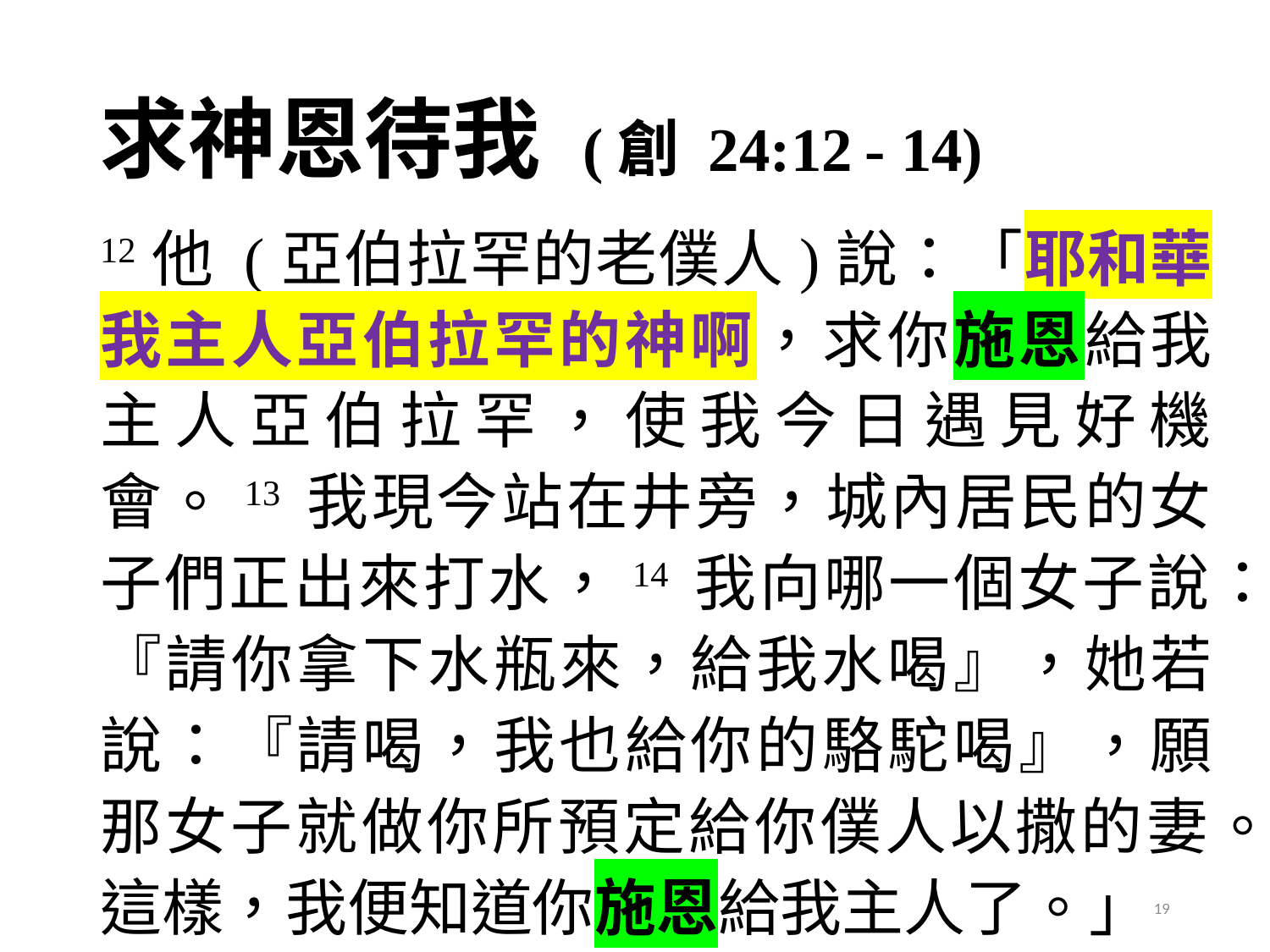

# 求神恩待我 (創 24:12 - 14)
12他 (亞伯拉罕的老僕人)說：「耶和華我主人亞伯拉罕的神啊，求你施恩給我主人亞伯拉罕，使我今日遇見好機會。13 我現今站在井旁，城內居民的女子們正出來打水，14 我向哪一個女子說：『請你拿下水瓶來，給我水喝』，她若說：『請喝，我也給你的駱駝喝』，願那女子就做你所預定給你僕人以撒的妻。這樣，我便知道你施恩給我主人了。」
19